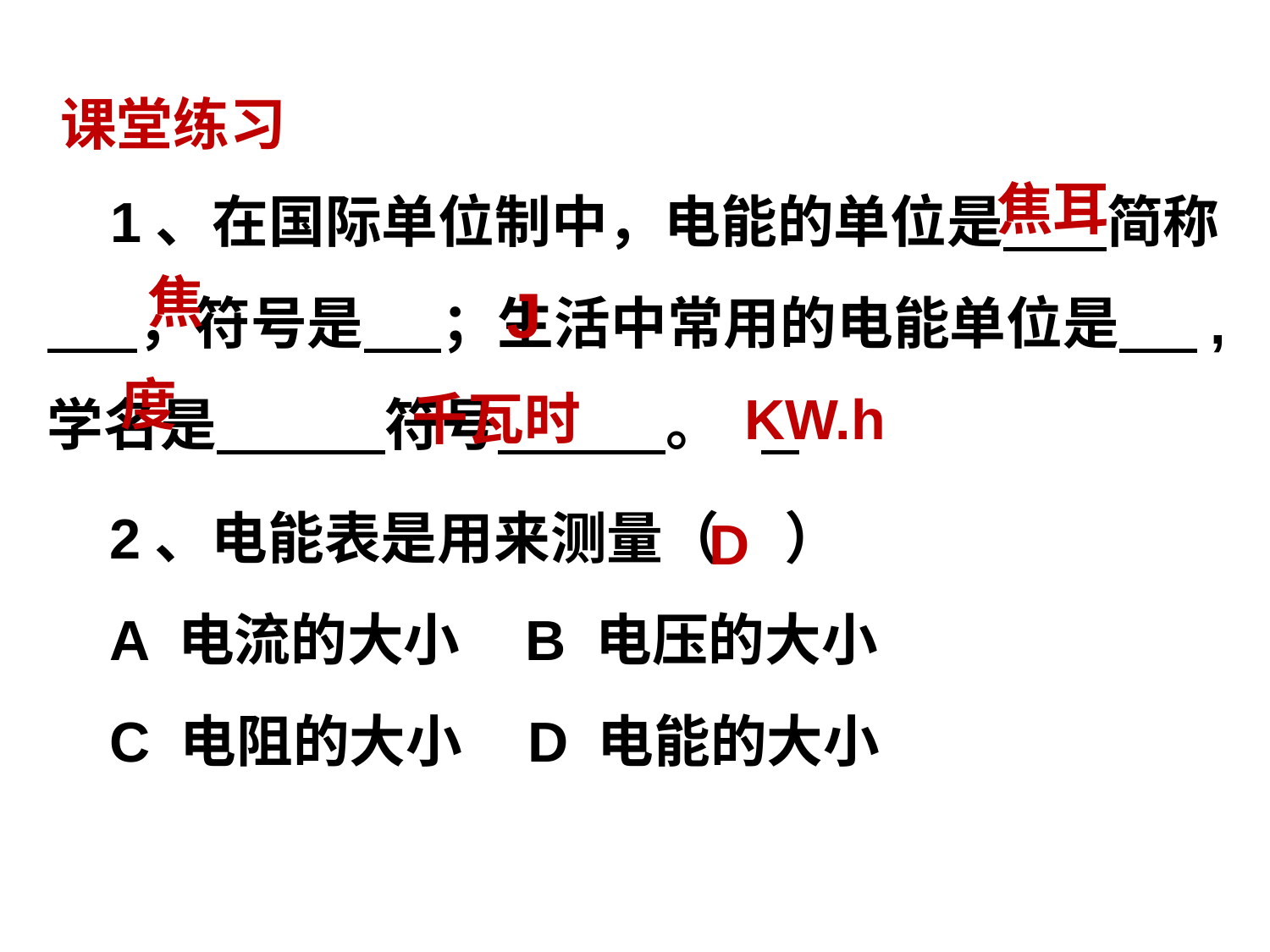

课堂练习
1、在国际单位制中，电能的单位是        简称        ，符号是      ；生活中常用的电能单位是      ,学名是             符号             。
焦耳
焦
J

度
千瓦时
KW.h
2、电能表是用来测量（     ）
A 电流的大小    B 电压的大小
C 电阻的大小    D 电能的大小

D